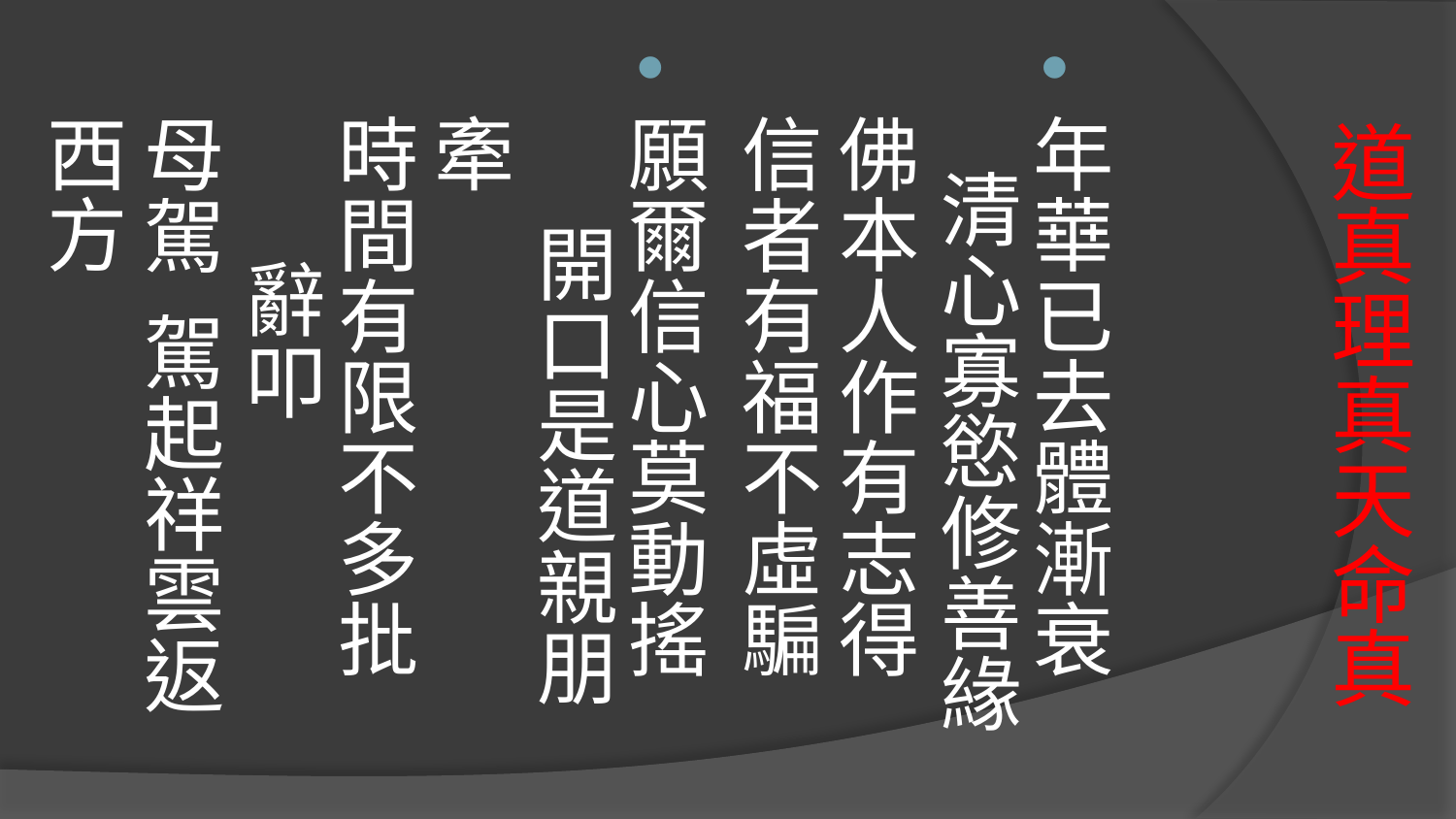

年華已去體漸衰         清心寡慾修善緣
佛本人作有志得  信者有福不虛騙
願爾信心莫動搖            開口是道親朋牽
時間有限不多批
        辭叩
母駕  駕起祥雲返西方
# 道真理真天命真